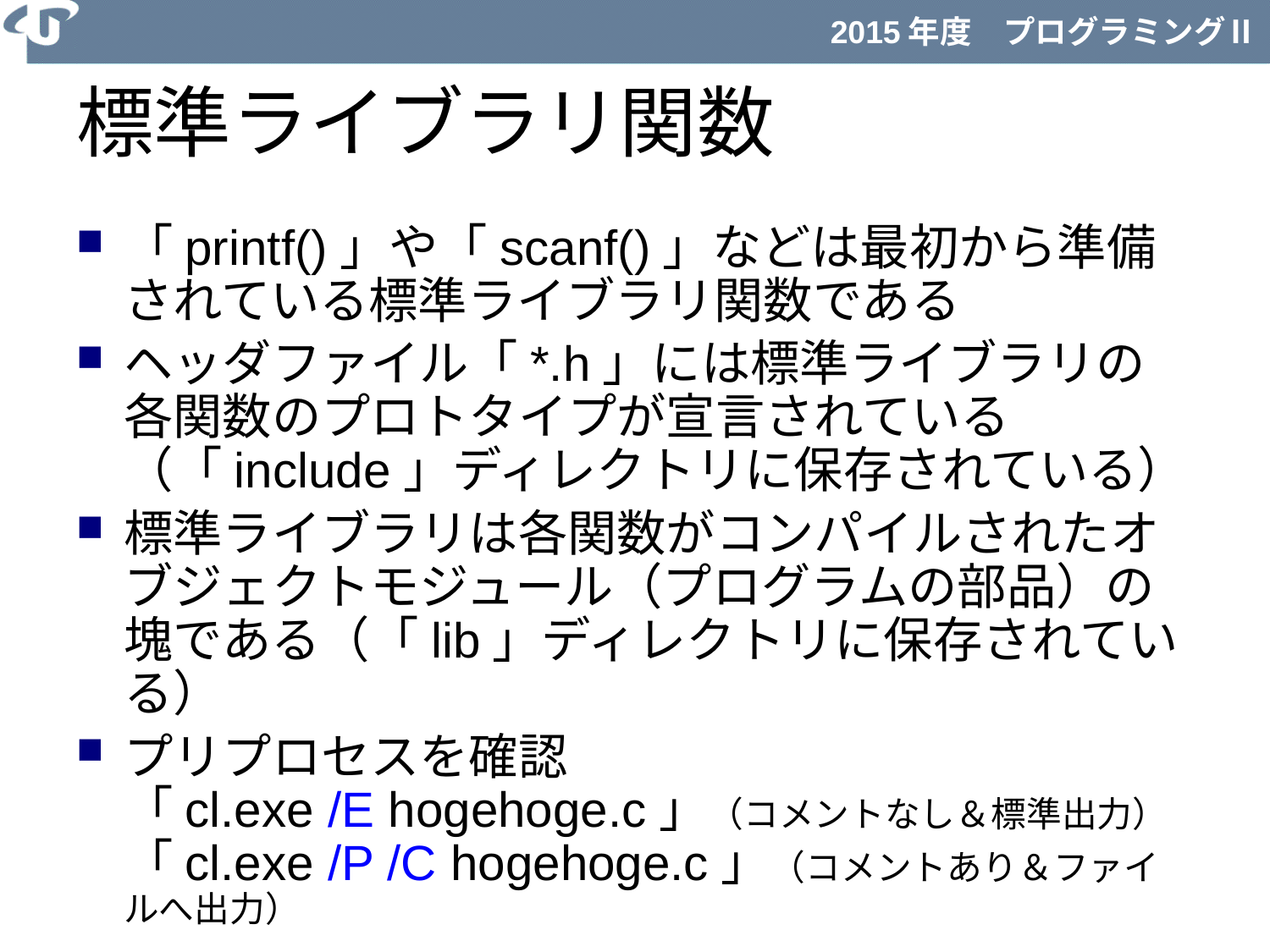

# 標準ライブラリ関数
「printf()」や「scanf()」などは最初から準備されている標準ライブラリ関数である
ヘッダファイル「*.h」には標準ライブラリの各関数のプロトタイプが宣言されている（「include」ディレクトリに保存されている）
標準ライブラリは各関数がコンパイルされたオブジェクトモジュール（プログラムの部品）の塊である（「lib」ディレクトリに保存されている）
プリプロセスを確認
「cl.exe /E hogehoge.c」（コメントなし＆標準出力）
「cl.exe /P /C hogehoge.c」（コメントあり＆ファイルへ出力）